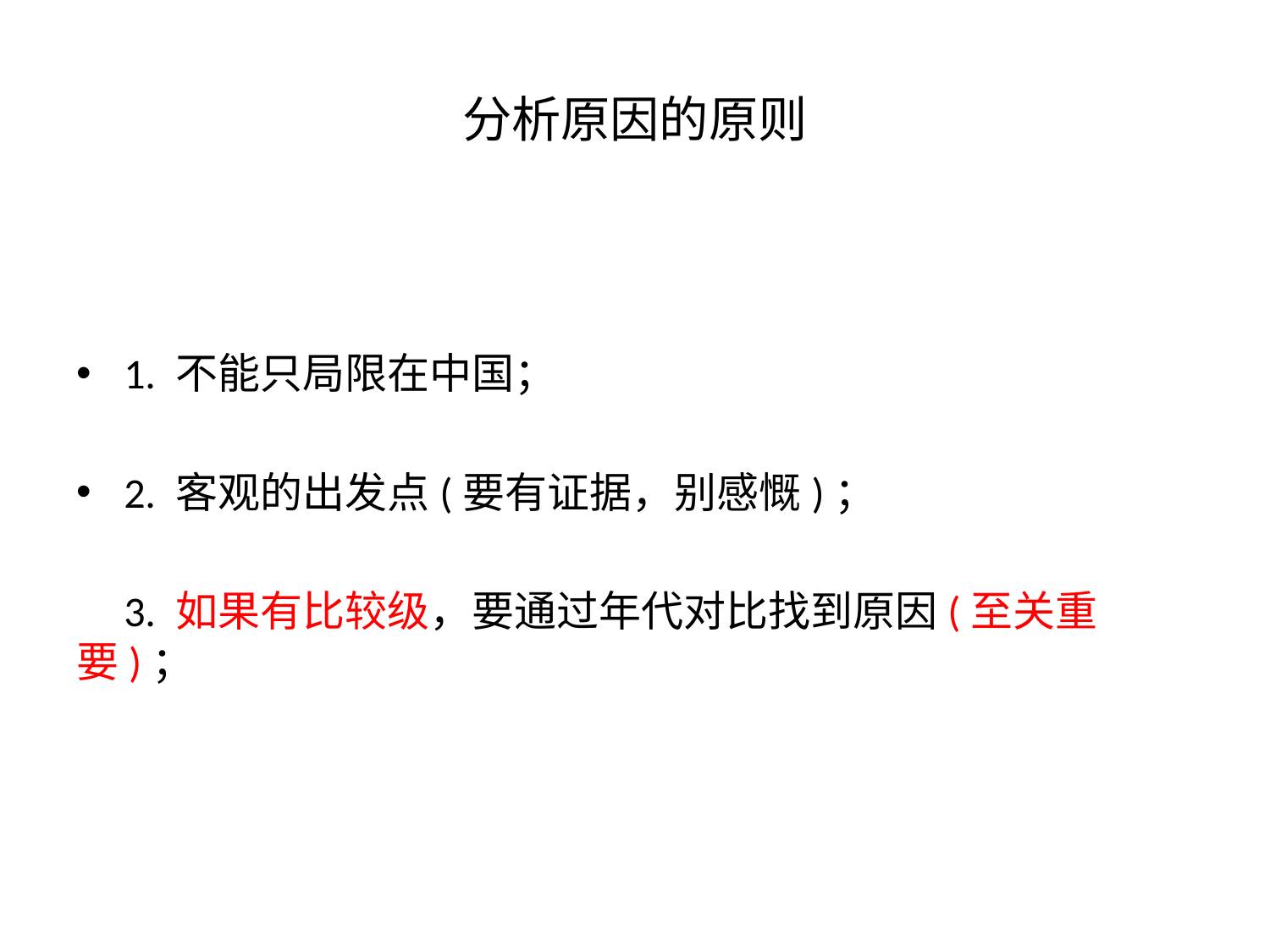

# 分析原因的原则

1. 不能只局限在中国；

2. 客观的出发点(要有证据，别感慨)；

     3. 如果有比较级，要通过年代对比找到原因(至关重要)；